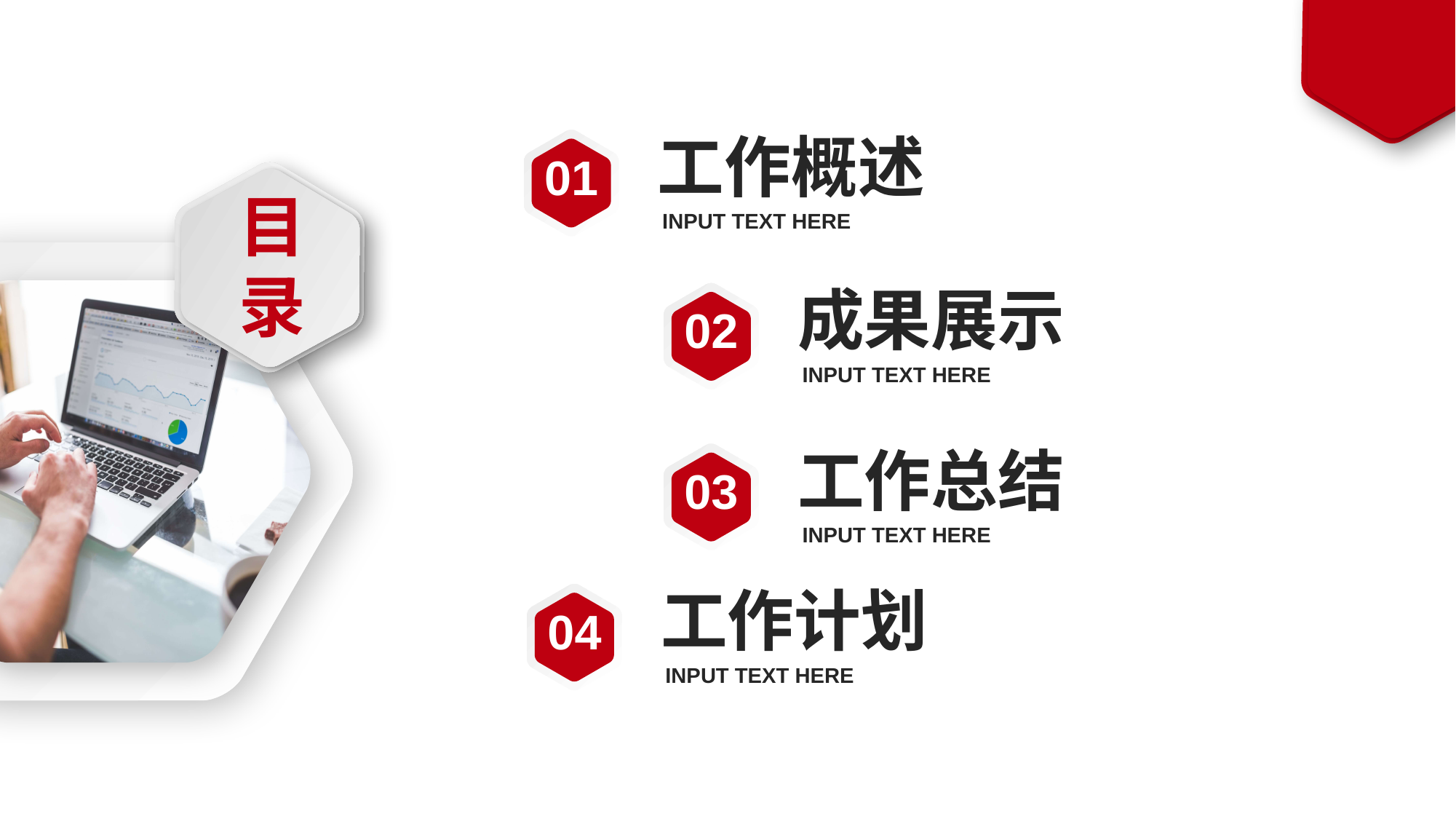

工作概述

01
INPUT TEXT HERE

目  录

成果展示

02
INPUT TEXT HERE
工作总结

03
INPUT TEXT HERE
工作计划

04
INPUT TEXT HERE